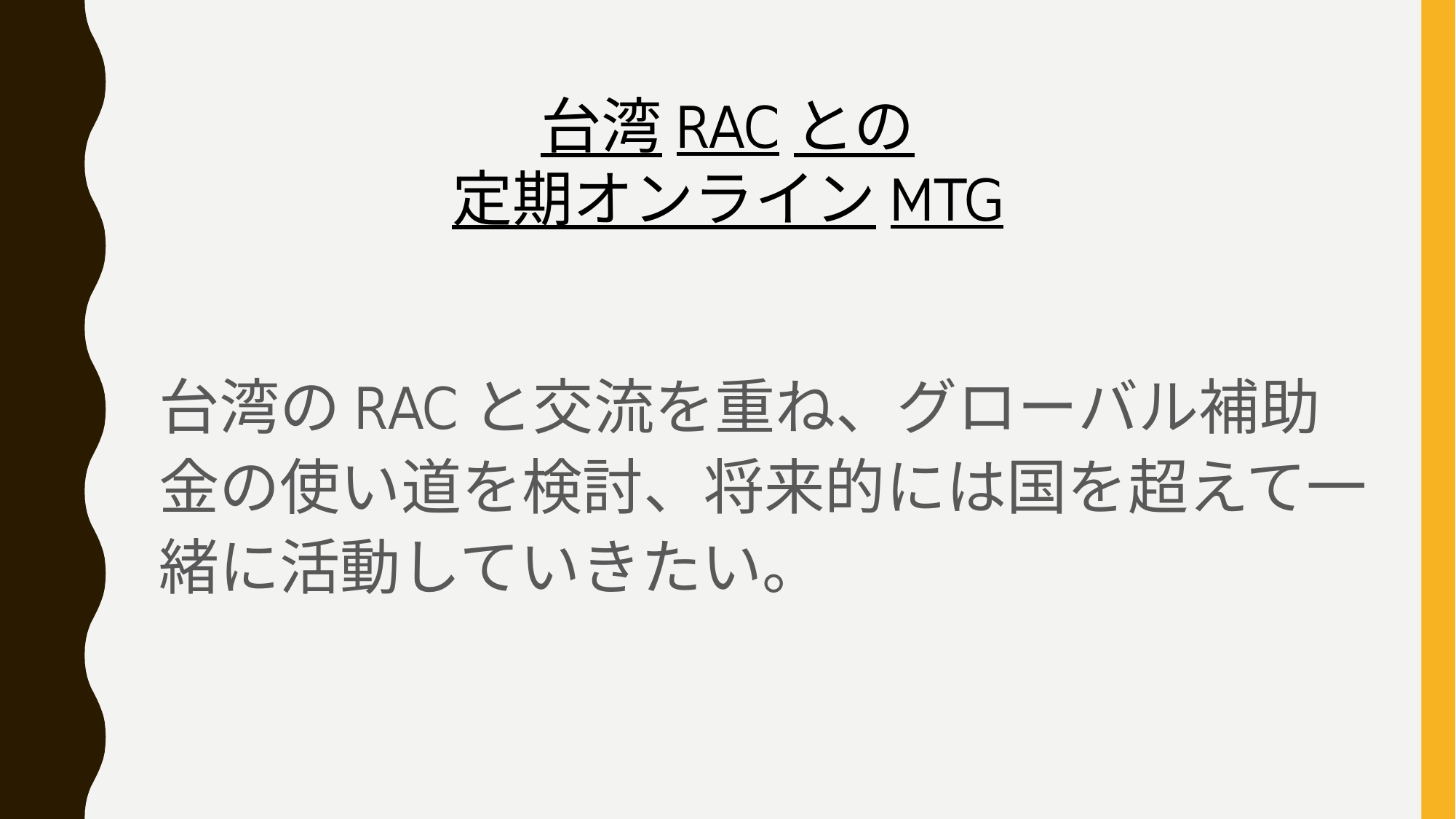

台湾RACとの
定期オンラインMTG
台湾のRACと交流を重ね、グローバル補助金の使い道を検討、将来的には国を超えて一緒に活動していきたい。